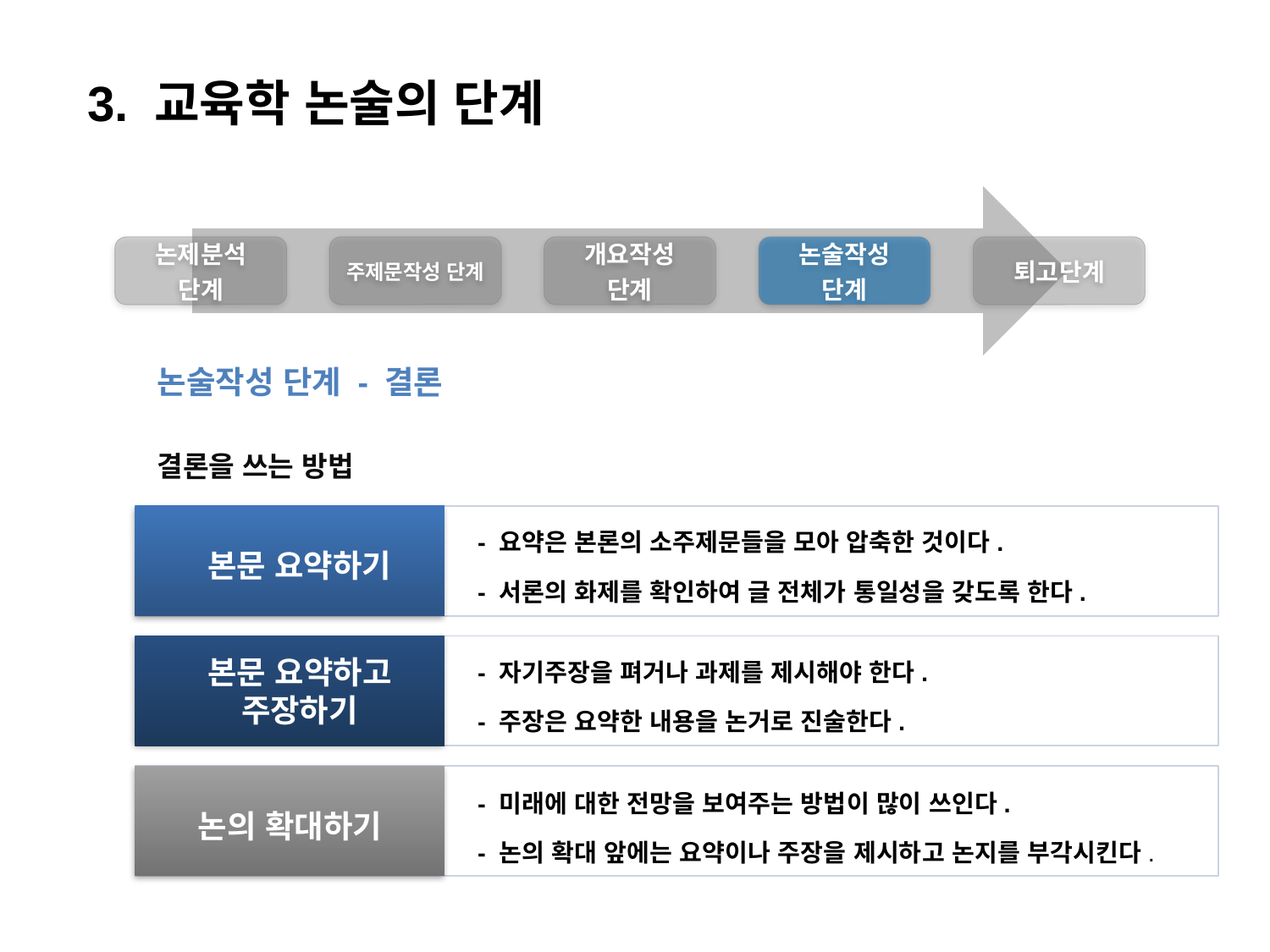

3. 교육학 논술의 단계
논제분석 단계
논술작성 단계
퇴고단계
주제문작성 단계
개요작성 단계
논술작성 단계 - 결론
결론을 쓰는 방법
- 요약은 본론의 소주제문들을 모아 압축한 것이다.
- 서론의 화제를 확인하여 글 전체가 통일성을 갖도록 한다.

본문 요약하기
- 자기주장을 펴거나 과제를 제시해야 한다.
- 주장은 요약한 내용을 논거로 진술한다.

본문 요약하고
주장하기
- 미래에 대한 전망을 보여주는 방법이 많이 쓰인다.
- 논의 확대 앞에는 요약이나 주장을 제시하고 논지를 부각시킨다.

논의 확대하기